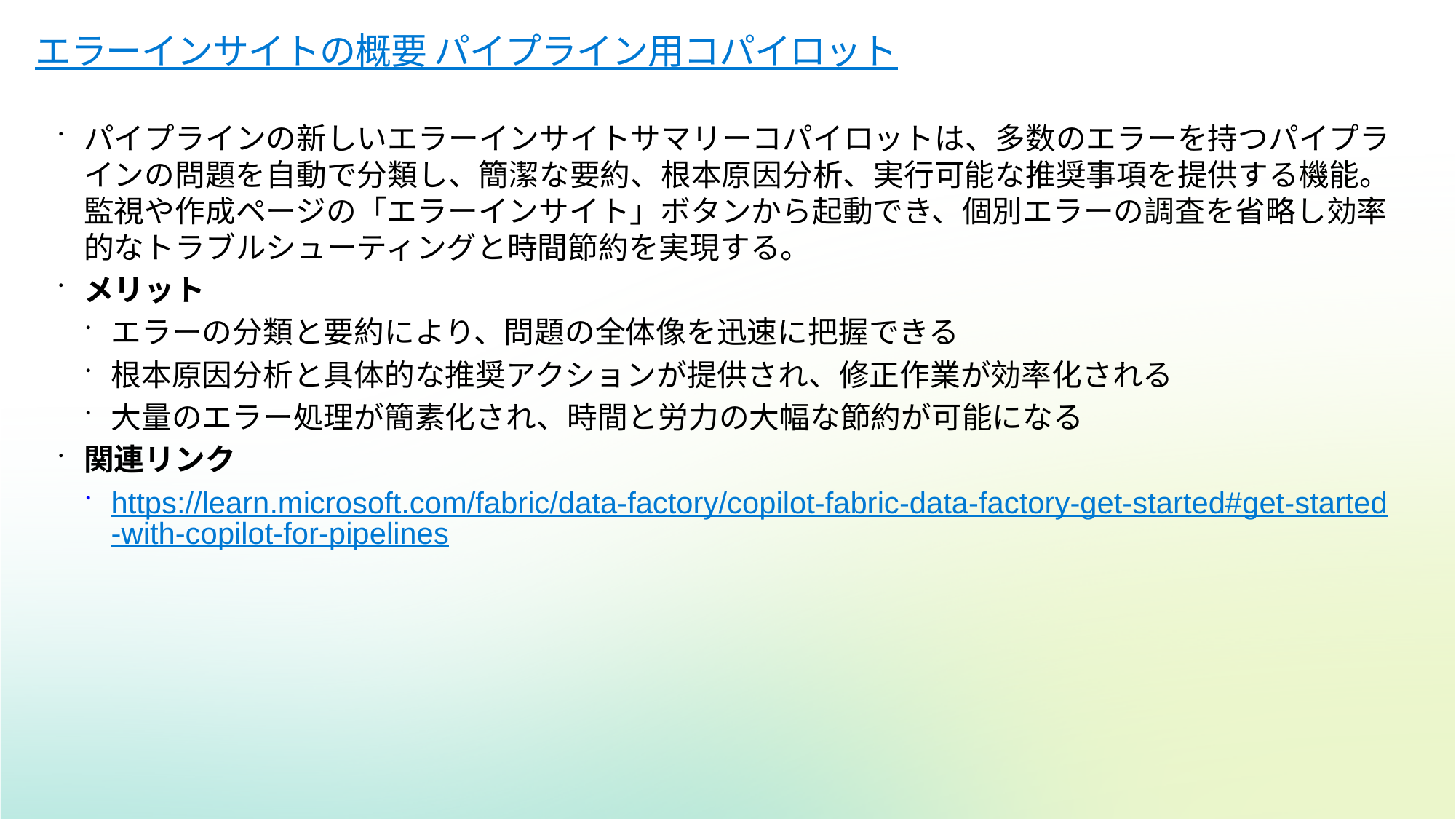

# エラーインサイトの概要 パイプライン用コパイロット
パイプラインの新しいエラーインサイトサマリーコパイロットは、多数のエラーを持つパイプラインの問題を自動で分類し、簡潔な要約、根本原因分析、実行可能な推奨事項を提供する機能。監視や作成ページの「エラーインサイト」ボタンから起動でき、個別エラーの調査を省略し効率的なトラブルシューティングと時間節約を実現する。
メリット
エラーの分類と要約により、問題の全体像を迅速に把握できる
根本原因分析と具体的な推奨アクションが提供され、修正作業が効率化される
大量のエラー処理が簡素化され、時間と労力の大幅な節約が可能になる
関連リンク
https://learn.microsoft.com/fabric/data-factory/copilot-fabric-data-factory-get-started#get-started-with-copilot-for-pipelines